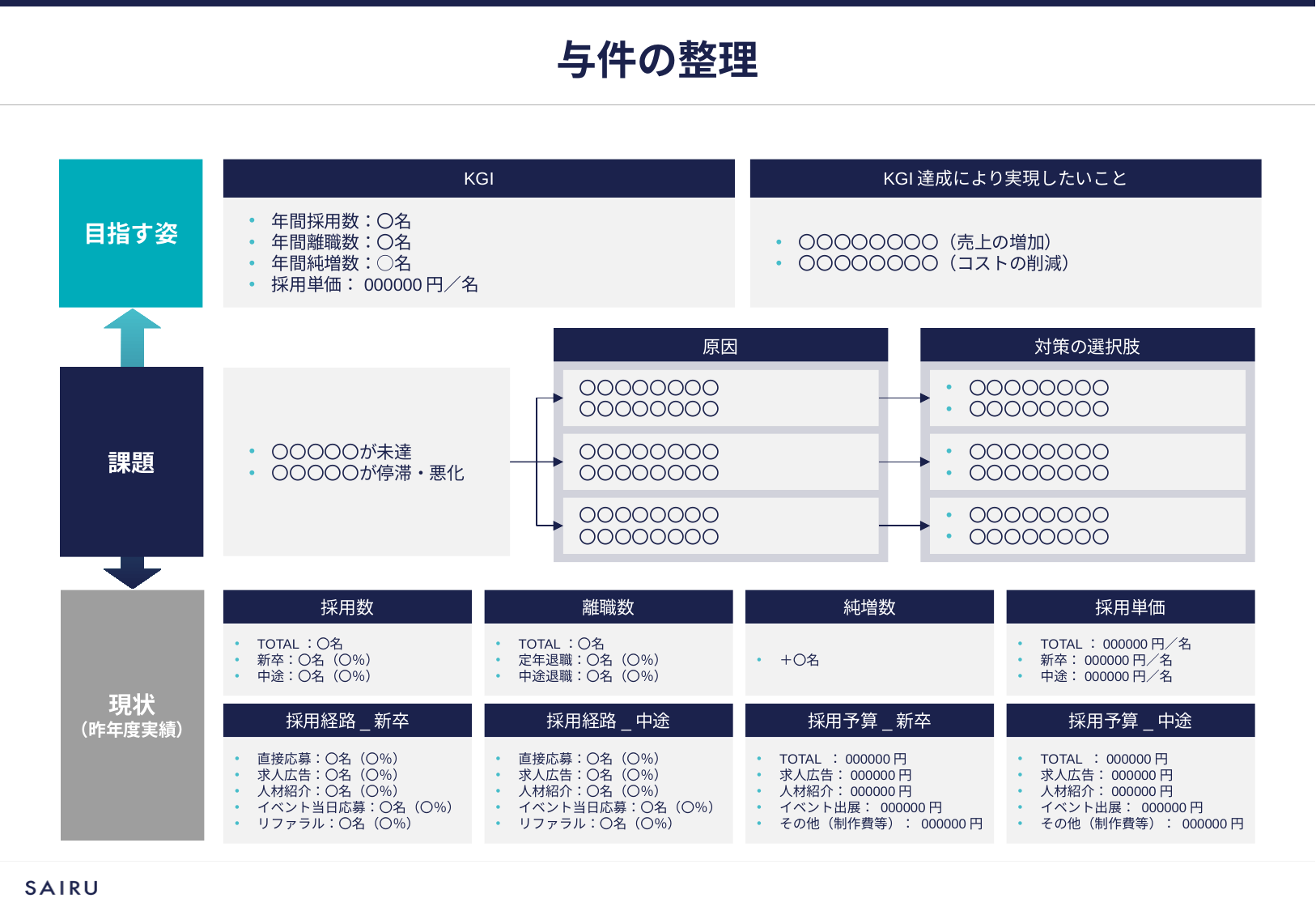

# 与件の整理
目指す姿
KGI
KGI達成により実現したいこと
年間採用数：〇名
年間離職数：〇名
年間純増数：○名
採用単価：000000円／名
〇〇〇〇〇〇〇〇（売上の増加）
〇〇〇〇〇〇〇〇（コストの削減）
原因
対策の選択肢

課題
〇〇〇〇〇が未達
〇〇〇〇〇が停滞・悪化
〇〇〇〇〇〇〇〇
〇〇〇〇〇〇〇〇
〇〇〇〇〇〇〇〇
〇〇〇〇〇〇〇〇

〇〇〇〇〇〇〇〇
〇〇〇〇〇〇〇〇
〇〇〇〇〇〇〇〇
〇〇〇〇〇〇〇〇
〇〇〇〇〇〇〇〇
〇〇〇〇〇〇〇〇
〇〇〇〇〇〇〇〇
〇〇〇〇〇〇〇〇
現状
（昨年度実績）
離職数
純増数
採用単価
採用数
TOTAL：〇名
新卒：〇名（〇％）
中途：〇名（〇％）
TOTAL：〇名
定年退職：〇名（〇％）
中途退職：〇名（〇％）
＋〇名
TOTAL：000000円／名
新卒：000000円／名
中途：000000円／名
採用経路_新卒
採用経路_中途
採用予算_新卒
採用予算_中途
直接応募：〇名（〇％）
求人広告：〇名（〇％）
人材紹介：〇名（〇％）
イベント当日応募：〇名（〇％）
リファラル：〇名（〇％）
直接応募：〇名（〇％）
求人広告：〇名（〇％）
人材紹介：〇名（〇％）
イベント当日応募：〇名（〇％）
リファラル：〇名（〇％）
TOTAL ：000000円
求人広告：000000円
人材紹介：000000円
イベント出展： 000000円
その他（制作費等）： 000000円
TOTAL ：000000円
求人広告：000000円
人材紹介：000000円
イベント出展： 000000円
その他（制作費等）： 000000円